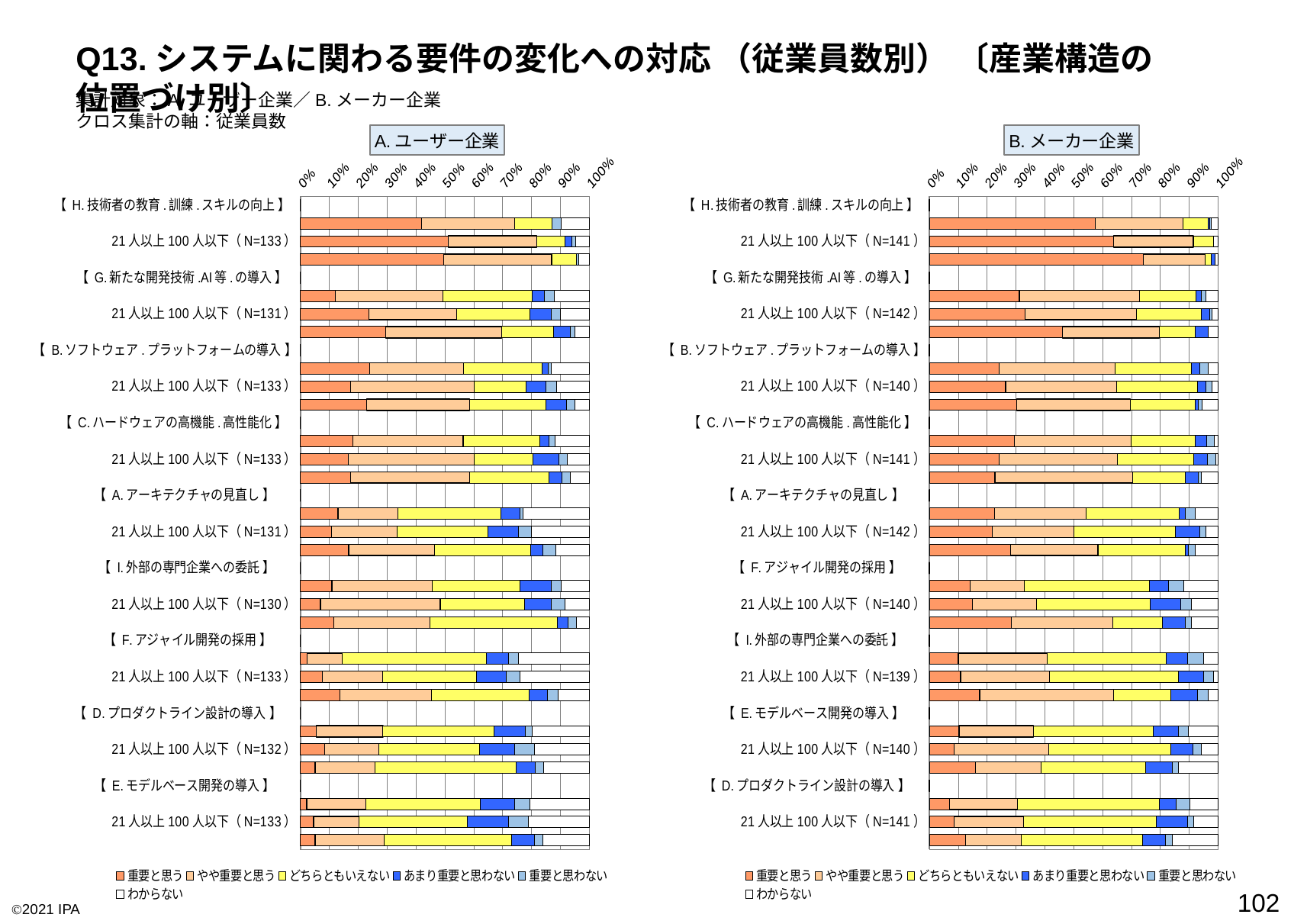

Q13.システムに関わる要件の変化への対応 （従業員数別） 〔産業構造の位置づけ別〕
集計対象：A.ユーザー企業／B.メーカー企業
クロス集計の軸：従業員数
A.ユーザー企業
B.メーカー企業

### Chart

| Category | 重要と思う | やや重要と思う | どちらともいえない | あまり重要と思わない | 重要と思わない | わからない |
|---|---|---|---|---|---|---|
| 【 H.技術者の教育.訓練.スキルの向上 】   | 0.0 | 0.0 | 0.0 | 0.0 | 0.0 | 0.0 |
| 20人以下（N=93） | 0.41935483870967744 | 0.3225806451612903 | 0.12903225806451613 | 0.0 | 0.03225806451612903 | 0.0967741935483871 |
| 21人以上100人以下（N=133） | 0.5112781954887218 | 0.3082706766917293 | 0.09774436090225563 | 0.022556390977443608 | 0.015037593984962405 | 0.045112781954887216 |
| 101人以上（N=139） | 0.49640287769784175 | 0.37410071942446044 | 0.08633093525179857 | 0.0 | 0.007194244604316547 | 0.03597122302158273 |
| 【 G.新たな開発技術.AI等.の導入 】    | 0.0 | 0.0 | 0.0 | 0.0 | 0.0 | 0.0 |
| 20人以下（N=91） | 0.12087912087912088 | 0.37362637362637363 | 0.3076923076923077 | 0.04395604395604396 | 0.03296703296703297 | 0.12087912087912088 |
| 21人以上100人以下（N=131） | 0.2366412213740458 | 0.3053435114503817 | 0.25190839694656486 | 0.07633587786259542 | 0.030534351145038167 | 0.09923664122137404 |
| 101人以上（N=139） | 0.2949640287769784 | 0.4028776978417266 | 0.17985611510791366 | 0.05755395683453238 | 0.014388489208633094 | 0.050359712230215826 |
| 【 B.ソフトウェア.プラットフォームの導入 】 | 0.0 | 0.0 | 0.0 | 0.0 | 0.0 | 0.0 |
| 20人以下（N=92） | 0.2391304347826087 | 0.32608695652173914 | 0.2717391304347826 | 0.021739130434782608 | 0.010869565217391304 | 0.13043478260869565 |
| 21人以上100人以下（N=133） | 0.17293233082706766 | 0.42857142857142855 | 0.18045112781954886 | 0.06766917293233082 | 0.03759398496240601 | 0.11278195488721804 |
| 101人以上（N=140） | 0.22857142857142856 | 0.35714285714285715 | 0.2642857142857143 | 0.07142857142857142 | 0.02857142857142857 | 0.05 |
| 【 C.ハードウェアの高機能.高性能化 】    | 0.0 | 0.0 | 0.0 | 0.0 | 0.0 | 0.0 |
| 20人以下（N=94） | 0.18085106382978725 | 0.3829787234042553 | 0.26595744680851063 | 0.031914893617021274 | 0.02127659574468085 | 0.11702127659574468 |
| 21人以上100人以下（N=133） | 0.16541353383458646 | 0.43609022556390975 | 0.20300751879699247 | 0.09022556390977443 | 0.03007518796992481 | 0.07518796992481203 |
| 101人以上（N=138） | 0.17391304347826086 | 0.41304347826086957 | 0.2753623188405797 | 0.043478260869565216 | 0.028985507246376812 | 0.06521739130434782 |
| 【 A.アーキテクチャの見直し 】        | 0.0 | 0.0 | 0.0 | 0.0 | 0.0 | 0.0 |
| 20人以下（N=92） | 0.13043478260869565 | 0.20652173913043478 | 0.358695652173913 | 0.06521739130434782 | 0.010869565217391304 | 0.22826086956521738 |
| 21人以上100人以下（N=131） | 0.10687022900763359 | 0.22900763358778625 | 0.31297709923664124 | 0.10687022900763359 | 0.04580152671755725 | 0.1984732824427481 |
| 101人以上（N=138） | 0.16666666666666666 | 0.2971014492753623 | 0.3333333333333333 | 0.043478260869565216 | 0.043478260869565216 | 0.11594202898550725 |
| 【 I.外部の専門企業への委託 】        | 0.0 | 0.0 | 0.0 | 0.0 | 0.0 | 0.0 |
| 20人以下（N=92） | 0.10869565217391304 | 0.34782608695652173 | 0.30434782608695654 | 0.10869565217391304 | 0.03260869565217391 | 0.09782608695652174 |
| 21人以上100人以下（N=130） | 0.06923076923076923 | 0.4153846153846154 | 0.2923076923076923 | 0.09230769230769231 | 0.046153846153846156 | 0.08461538461538462 |
| 101人以上（N=138） | 0.11594202898550725 | 0.3333333333333333 | 0.4420289855072464 | 0.036231884057971016 | 0.028985507246376812 | 0.043478260869565216 |
| 【 F.アジャイル開発の採用 】         | 0.0 | 0.0 | 0.0 | 0.0 | 0.0 | 0.0 |
| 20人以下（N=90） | 0.022222222222222223 | 0.12222222222222222 | 0.5 | 0.07777777777777778 | 0.03333333333333333 | 0.24444444444444444 |
| 21人以上100人以下（N=133） | 0.07518796992481203 | 0.21052631578947367 | 0.3233082706766917 | 0.10526315789473684 | 0.045112781954887216 | 0.24060150375939848 |
| 101人以上（N=139） | 0.1366906474820144 | 0.31654676258992803 | 0.3381294964028777 | 0.06474820143884892 | 0.03597122302158273 | 0.1079136690647482 |
| 【 D.プロダクトライン設計の導入 】      | 0.0 | 0.0 | 0.0 | 0.0 | 0.0 | 0.0 |
| 20人以下（N=91） | 0.054945054945054944 | 0.23076923076923078 | 0.38461538461538464 | 0.10989010989010989 | 0.02197802197802198 | 0.1978021978021978 |
| 21人以上100人以下（N=132） | 0.08333333333333333 | 0.1893939393939394 | 0.3484848484848485 | 0.12121212121212122 | 0.06818181818181818 | 0.1893939393939394 |
| 101人以上（N=139） | 0.050359712230215826 | 0.20863309352517986 | 0.4892086330935252 | 0.06474820143884892 | 0.02877697841726619 | 0.15827338129496402 |
| 【 E.モデルベース開発の導入 】        | 0.0 | 0.0 | 0.0 | 0.0 | 0.0 | 0.0 |
| 20人以下（N=93） | 0.021505376344086023 | 0.20430107526881722 | 0.3978494623655914 | 0.11827956989247312 | 0.053763440860215055 | 0.20430107526881722 |
| 21人以上100人以下（N=133） | 0.045112781954887216 | 0.15789473684210525 | 0.37593984962406013 | 0.14285714285714285 | 0.06766917293233082 | 0.21052631578947367 |
| 101人以上（N=138） | 0.050724637681159424 | 0.2391304347826087 | 0.4420289855072464 | 0.07971014492753623 | 0.028985507246376812 | 0.15942028985507245 |

### Chart

| Category | 重要と思う | やや重要と思う | どちらともいえない | あまり重要と思わない | 重要と思わない | わからない |
|---|---|---|---|---|---|---|
| 【 H.技術者の教育.訓練.スキルの向上 】   | 0.0 | 0.0 | 0.0 | 0.0 | 0.0 | 0.0 |
| 20人以下（N=181） | 0.574585635359116 | 0.30386740331491713 | 0.08839779005524862 | 0.0055248618784530384 | 0.0055248618784530384 | 0.022099447513812154 |
| 21人以上100人以下（N=141） | 0.6382978723404256 | 0.2765957446808511 | 0.07092198581560284 | 0.0 | 0.0 | 0.014184397163120567 |
| 101人以上（N=89） | 0.7415730337078652 | 0.21348314606741572 | 0.02247191011235955 | 0.011235955056179775 | 0.0 | 0.011235955056179775 |
| 【 G.新たな開発技術.AI等.の導入 】    | 0.0 | 0.0 | 0.0 | 0.0 | 0.0 | 0.0 |
| 20人以下（N=173） | 0.31213872832369943 | 0.4161849710982659 | 0.19653179190751446 | 0.017341040462427744 | 0.017341040462427744 | 0.04046242774566474 |
| 21人以上100人以下（N=142） | 0.33098591549295775 | 0.3873239436619718 | 0.22535211267605634 | 0.028169014084507043 | 0.007042253521126761 | 0.02112676056338028 |
| 101人以上（N=89） | 0.4606741573033708 | 0.33707865168539325 | 0.12359550561797752 | 0.0449438202247191 | 0.0 | 0.033707865168539325 |
| 【 B.ソフトウェア.プラットフォームの導入 】 | 0.0 | 0.0 | 0.0 | 0.0 | 0.0 | 0.0 |
| 20人以下（N=174） | 0.2413793103448276 | 0.40229885057471265 | 0.26436781609195403 | 0.028735632183908046 | 0.028735632183908046 | 0.034482758620689655 |
| 21人以上100人以下（N=140） | 0.2642857142857143 | 0.38571428571428573 | 0.2785714285714286 | 0.02857142857142857 | 0.02142857142857143 | 0.02142857142857143 |
| 101人以上（N=89） | 0.30337078651685395 | 0.39325842696629215 | 0.2247191011235955 | 0.011235955056179775 | 0.011235955056179775 | 0.056179775280898875 |
| 【 C.ハードウェアの高機能.高性能化 】    | 0.0 | 0.0 | 0.0 | 0.0 | 0.0 | 0.0 |
| 20人以下（N=176） | 0.29545454545454547 | 0.4034090909090909 | 0.2215909090909091 | 0.03977272727272727 | 0.028409090909090908 | 0.011363636363636364 |
| 21人以上100人以下（N=141） | 0.24113475177304963 | 0.41134751773049644 | 0.2624113475177305 | 0.04964539007092199 | 0.028368794326241134 | 0.0070921985815602835 |
| 101人以上（N=88） | 0.22727272727272727 | 0.4772727272727273 | 0.18181818181818182 | 0.045454545454545456 | 0.011363636363636364 | 0.056818181818181816 |
| 【 A.アーキテクチャの見直し 】        | 0.0 | 0.0 | 0.0 | 0.0 | 0.0 | 0.0 |
| 20人以下（N=177） | 0.22598870056497175 | 0.3163841807909605 | 0.3220338983050847 | 0.022598870056497175 | 0.03389830508474576 | 0.07909604519774012 |
| 21人以上100人以下（N=142） | 0.21830985915492956 | 0.28169014084507044 | 0.352112676056338 | 0.08450704225352113 | 0.02112676056338028 | 0.04225352112676056 |
| 101人以上（N=89） | 0.2808988764044944 | 0.30337078651685395 | 0.30337078651685395 | 0.011235955056179775 | 0.02247191011235955 | 0.07865168539325842 |
| 【 F.アジャイル開発の採用 】         | 0.0 | 0.0 | 0.0 | 0.0 | 0.0 | 0.0 |
| 20人以下（N=176） | 0.14204545454545456 | 0.1875 | 0.4318181818181818 | 0.06818181818181818 | 0.05113636363636364 | 0.11931818181818182 |
| 21人以上100人以下（N=140） | 0.15 | 0.22142857142857142 | 0.39285714285714285 | 0.10714285714285714 | 0.03571428571428571 | 0.09285714285714286 |
| 101人以上（N=88） | 0.2840909090909091 | 0.3522727272727273 | 0.17045454545454544 | 0.07954545454545454 | 0.022727272727272728 | 0.09090909090909091 |
| 【 I.外部の専門企業への委託 】        | 0.0 | 0.0 | 0.0 | 0.0 | 0.0 | 0.0 |
| 20人以下（N=179） | 0.1005586592178771 | 0.30726256983240224 | 0.4134078212290503 | 0.07262569832402235 | 0.055865921787709494 | 0.05027932960893855 |
| 21人以上100人以下（N=139） | 0.1079136690647482 | 0.30935251798561153 | 0.4460431654676259 | 0.08633093525179857 | 0.03597122302158273 | 0.014388489208633094 |
| 101人以上（N=86） | 0.1744186046511628 | 0.46511627906976744 | 0.19767441860465115 | 0.09302325581395349 | 0.03488372093023256 | 0.03488372093023256 |
| 【 E.モデルベース開発の導入 】        | 0.0 | 0.0 | 0.0 | 0.0 | 0.0 | 0.0 |
| 20人以下（N=175） | 0.10285714285714286 | 0.2571428571428571 | 0.41714285714285715 | 0.08571428571428572 | 0.03428571428571429 | 0.10285714285714286 |
| 21人以上100人以下（N=140） | 0.08571428571428572 | 0.32857142857142857 | 0.42142857142857143 | 0.07857142857142857 | 0.02857142857142857 | 0.05714285714285714 |
| 101人以上（N=88） | 0.1590909090909091 | 0.22727272727272727 | 0.36363636363636365 | 0.09090909090909091 | 0.022727272727272728 | 0.13636363636363635 |
| 【 D.プロダクトライン設計の導入 】      | 0.0 | 0.0 | 0.0 | 0.0 | 0.0 | 0.0 |
| 20人以下（N=173） | 0.06936416184971098 | 0.23699421965317918 | 0.4913294797687861 | 0.057803468208092484 | 0.046242774566473986 | 0.09826589595375723 |
| 21人以上100人以下（N=141） | 0.0851063829787234 | 0.24113475177304963 | 0.46099290780141844 | 0.10638297872340426 | 0.02127659574468085 | 0.0851063829787234 |
| 101人以上（N=88） | 0.125 | 0.19318181818181818 | 0.42045454545454547 | 0.07954545454545454 | 0.022727272727272728 | 0.1590909090909091 |